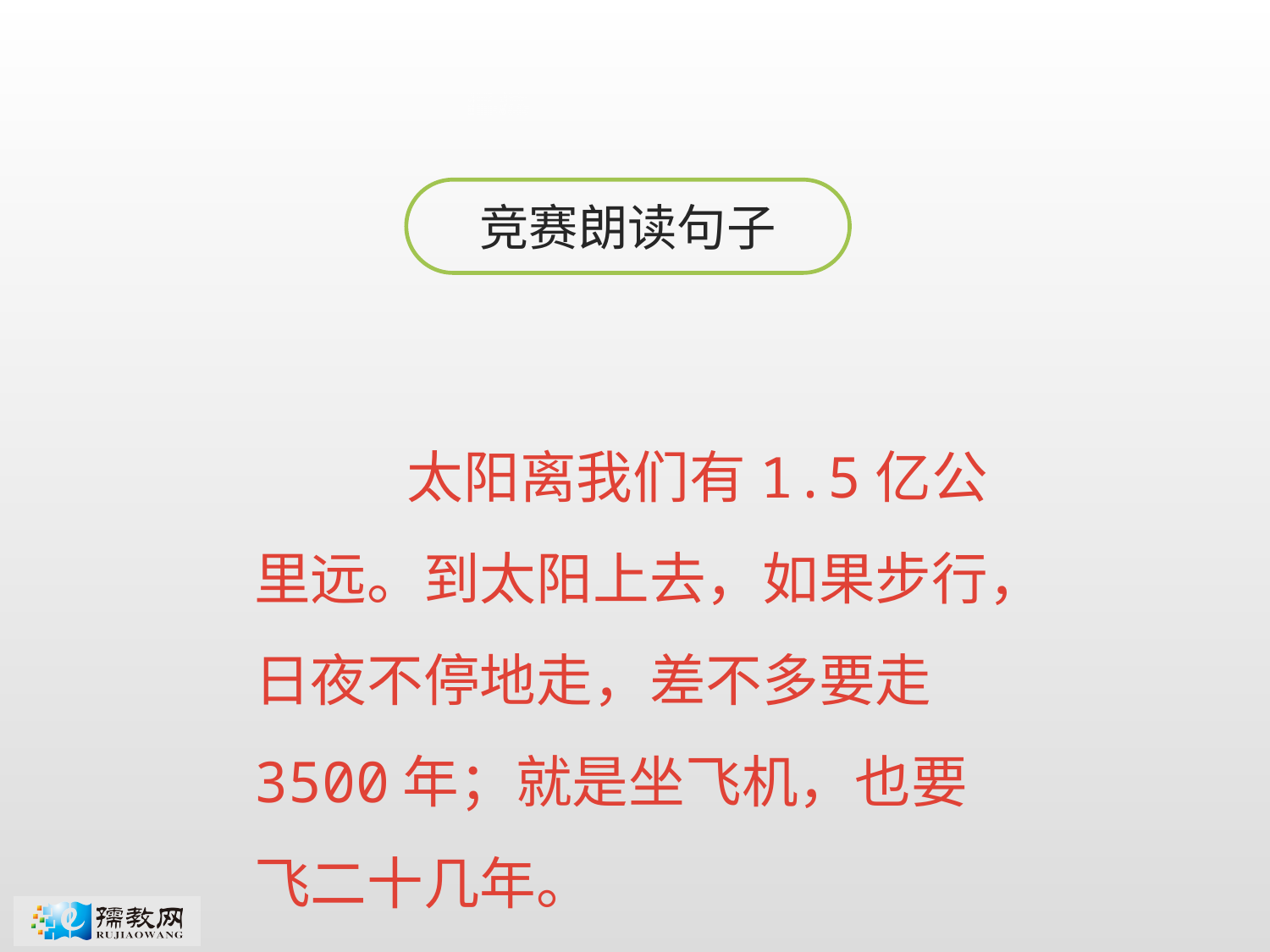

竞赛朗读句子
           太阳离我们有1.5亿公里远。到太阳上去，如果步行，日夜不停地走，差不多要走3500年；就是坐飞机，也要飞二十几年。